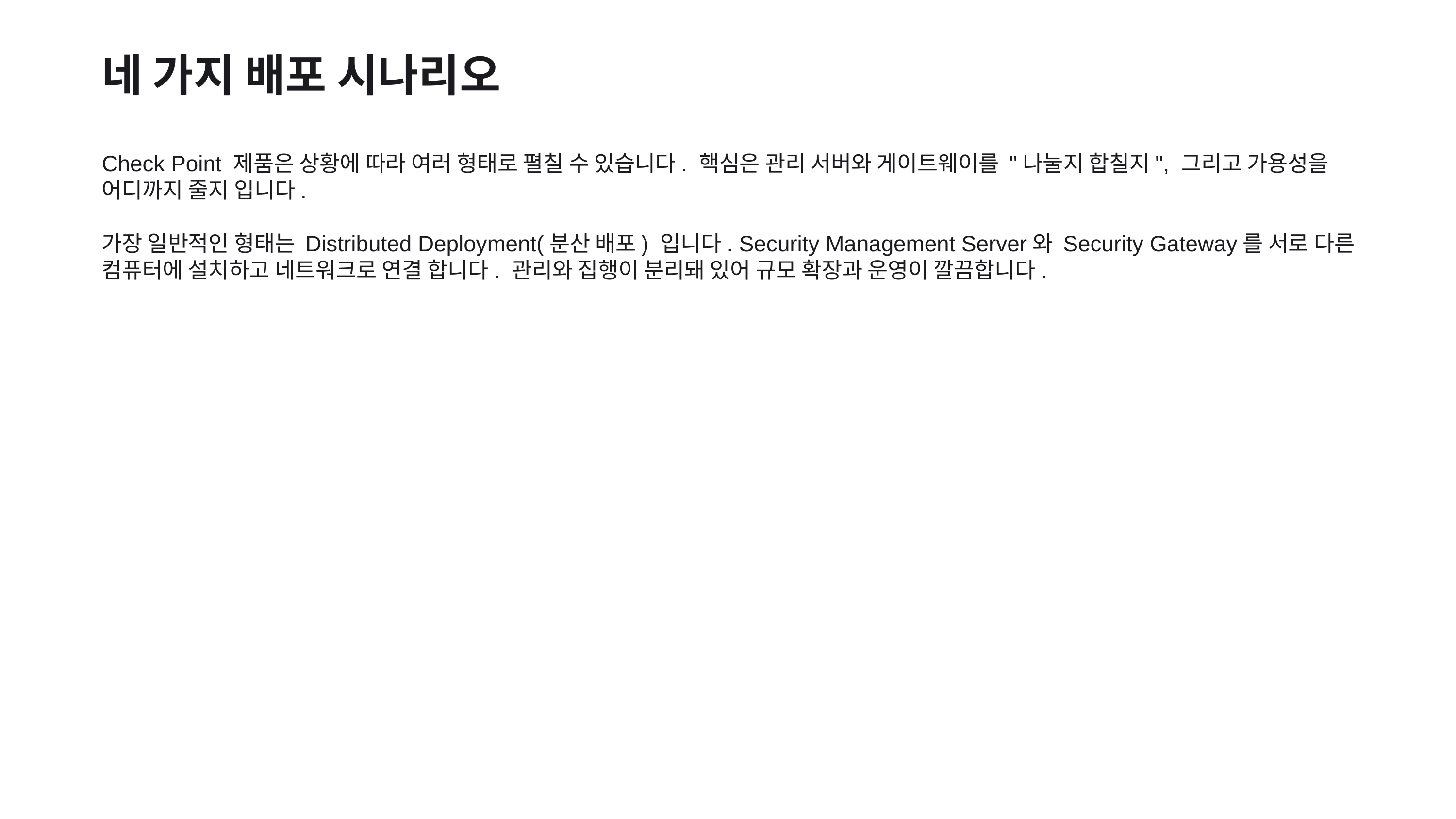

네 가지 배포 시나리오
Check Point 제품은 상황에 따라 여러 형태로 펼칠 수 있습니다. 핵심은 관리 서버와 게이트웨이를 "나눌지 합칠지", 그리고 가용성을 어디까지 줄지 입니다.

가장 일반적인 형태는 Distributed Deployment(분산 배포) 입니다. Security Management Server와 Security Gateway를 서로 다른 컴퓨터에 설치하고 네트워크로 연결 합니다. 관리와 집행이 분리돼 있어 규모 확장과 운영이 깔끔합니다.